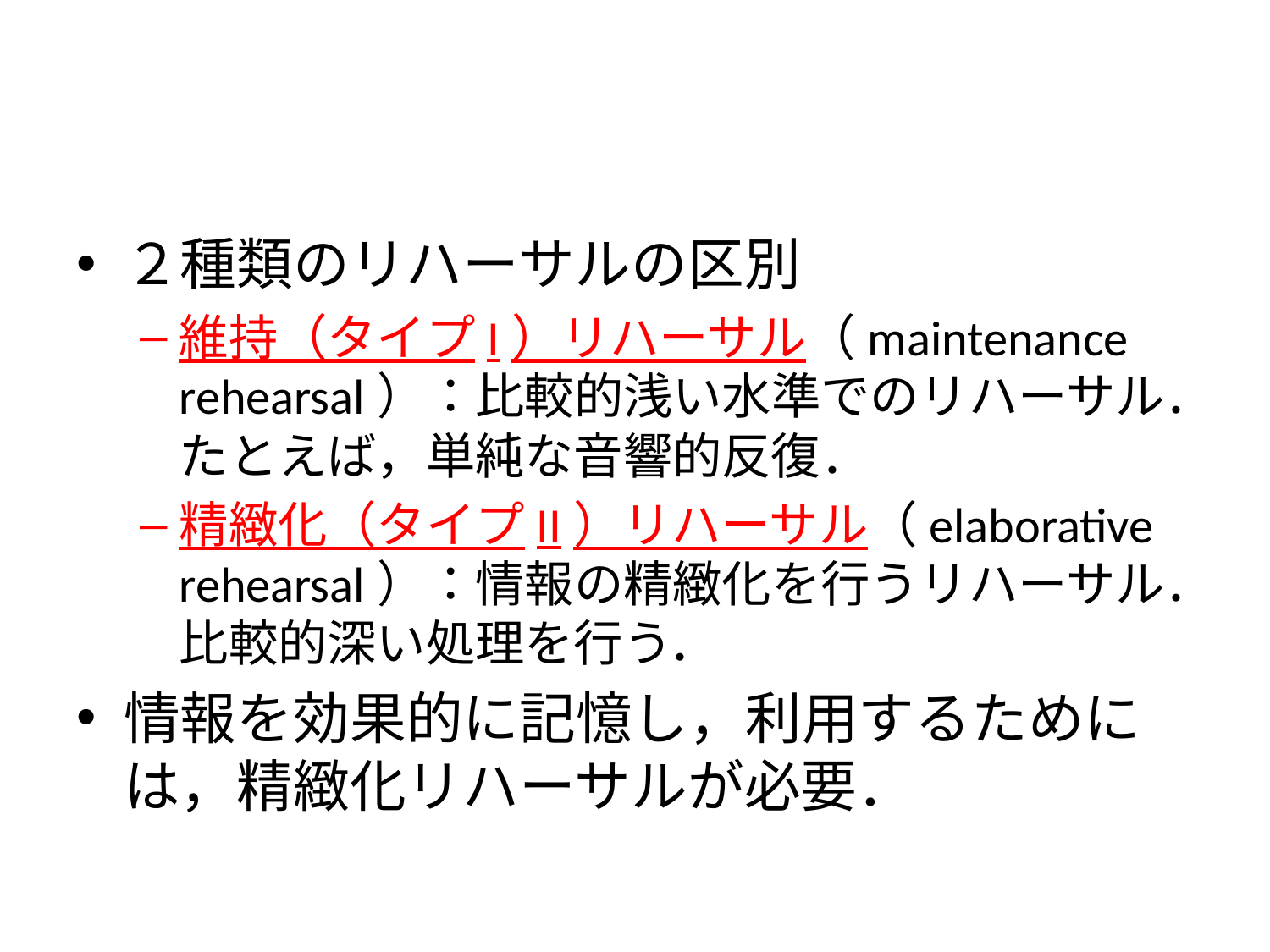

#
２種類のリハーサルの区別
維持（タイプI）リハーサル（maintenance rehearsal）：比較的浅い水準でのリハーサル．たとえば，単純な音響的反復．
精緻化（タイプII）リハーサル（elaborative rehearsal）：情報の精緻化を行うリハーサル．比較的深い処理を行う．
情報を効果的に記憶し，利用するためには，精緻化リハーサルが必要．